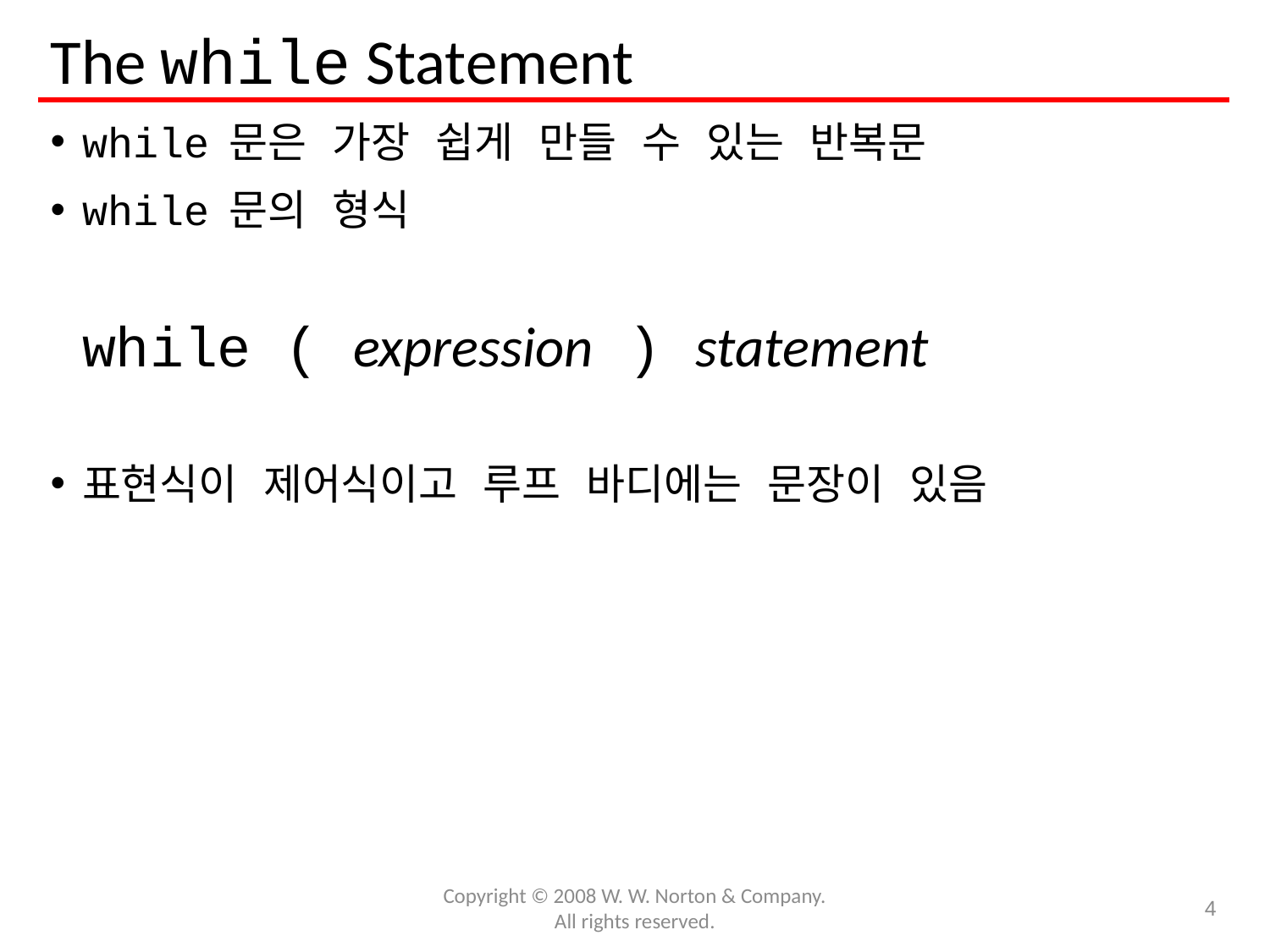

# The while Statement
while 문은 가장 쉽게 만들 수 있는 반복문
while 문의 형식

	while ( expression ) statement

표현식이 제어식이고 루프 바디에는 문장이 있음

Copyright © 2008 W. W. Norton & Company.
All rights reserved.
4